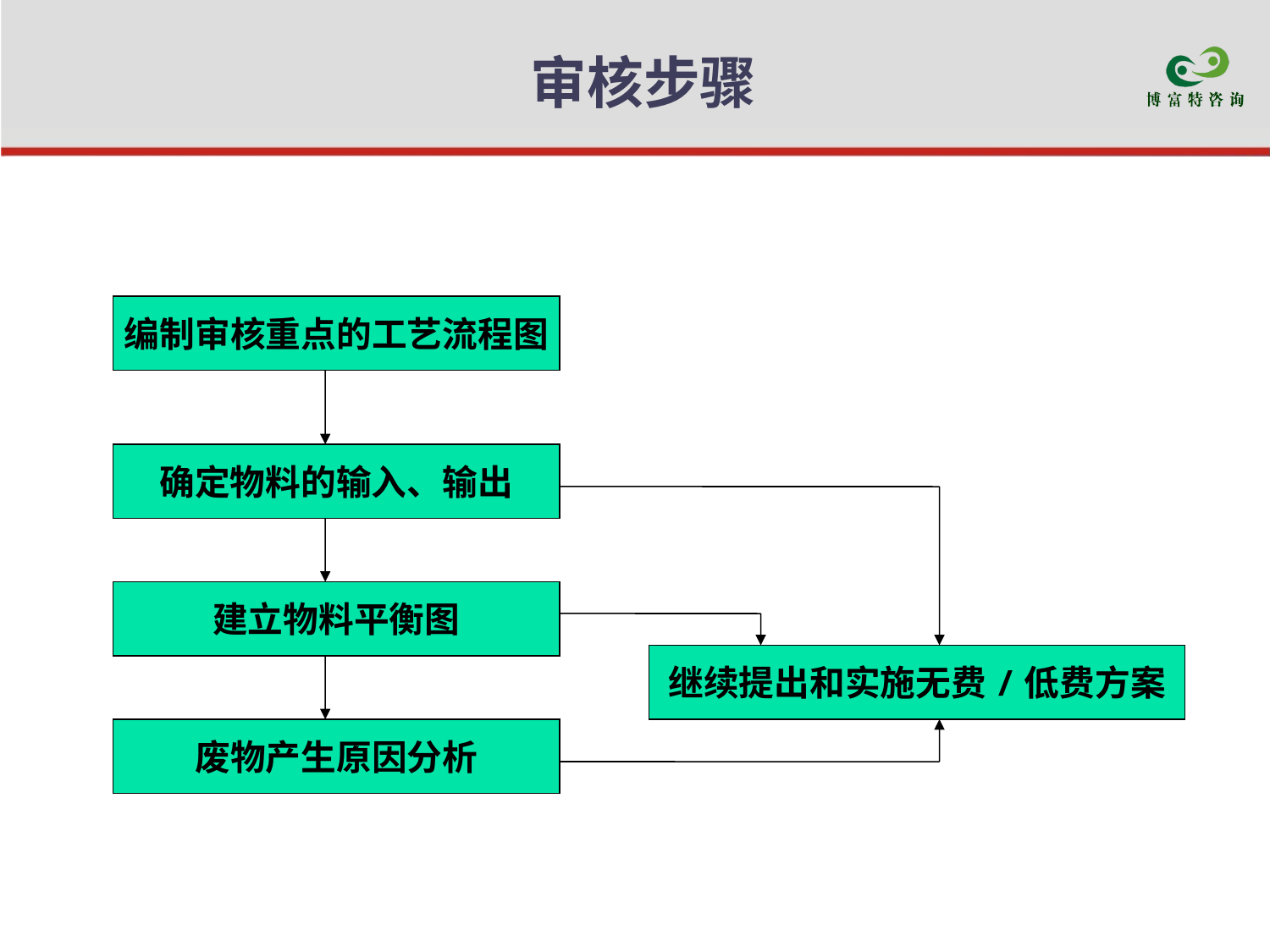

# 审核步骤
编制审核重点的工艺流程图

确定物料的输入、输出

建立物料平衡图

继续提出和实施无费/低费方案

废物产生原因分析